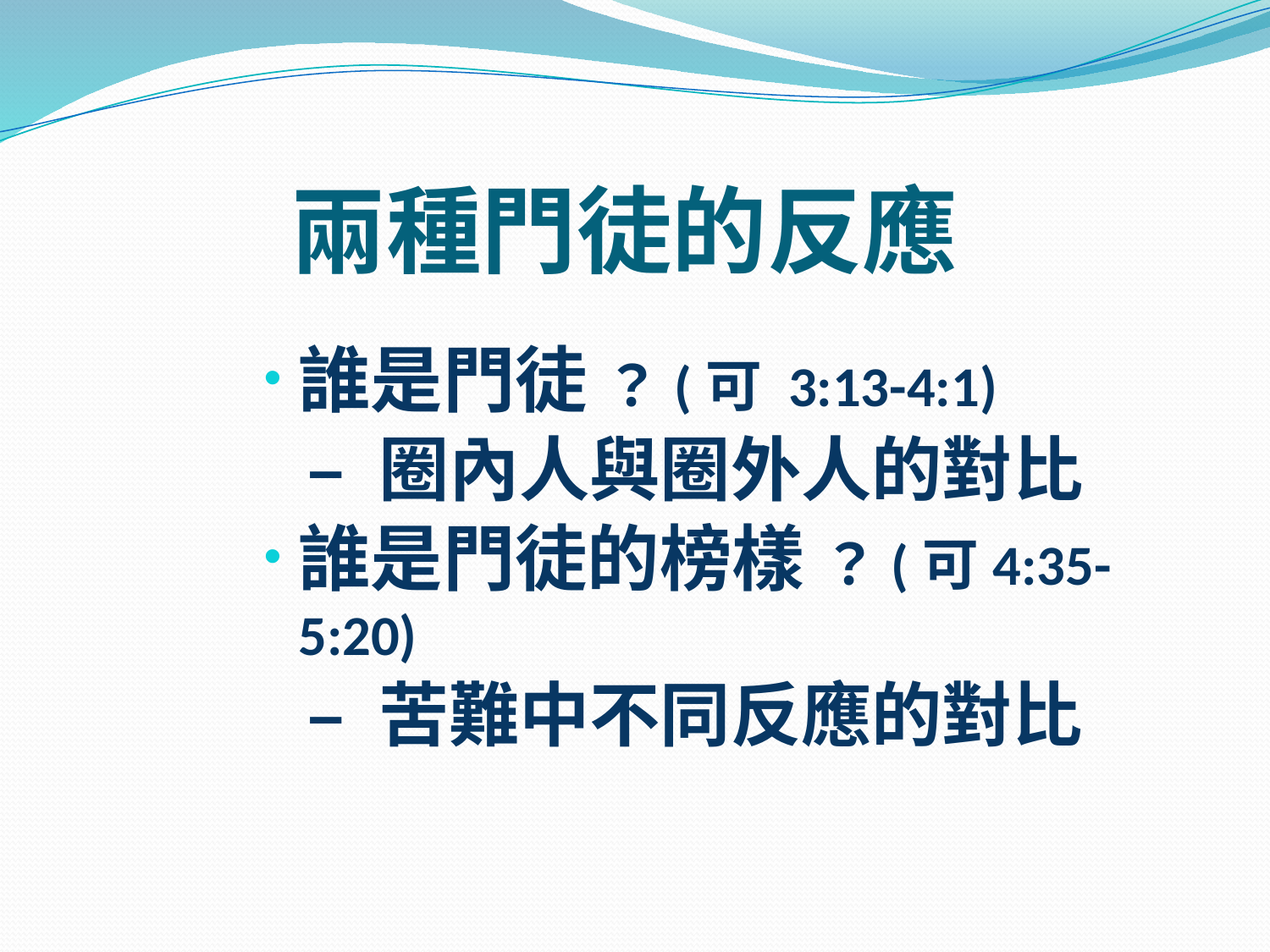

# 兩種門徒的反應
誰是門徒 ？(可 3:13-4:1)
– 圈內人與圈外人的對比
誰是門徒的榜樣 ？(可4:35-5:20)
– 苦難中不同反應的對比